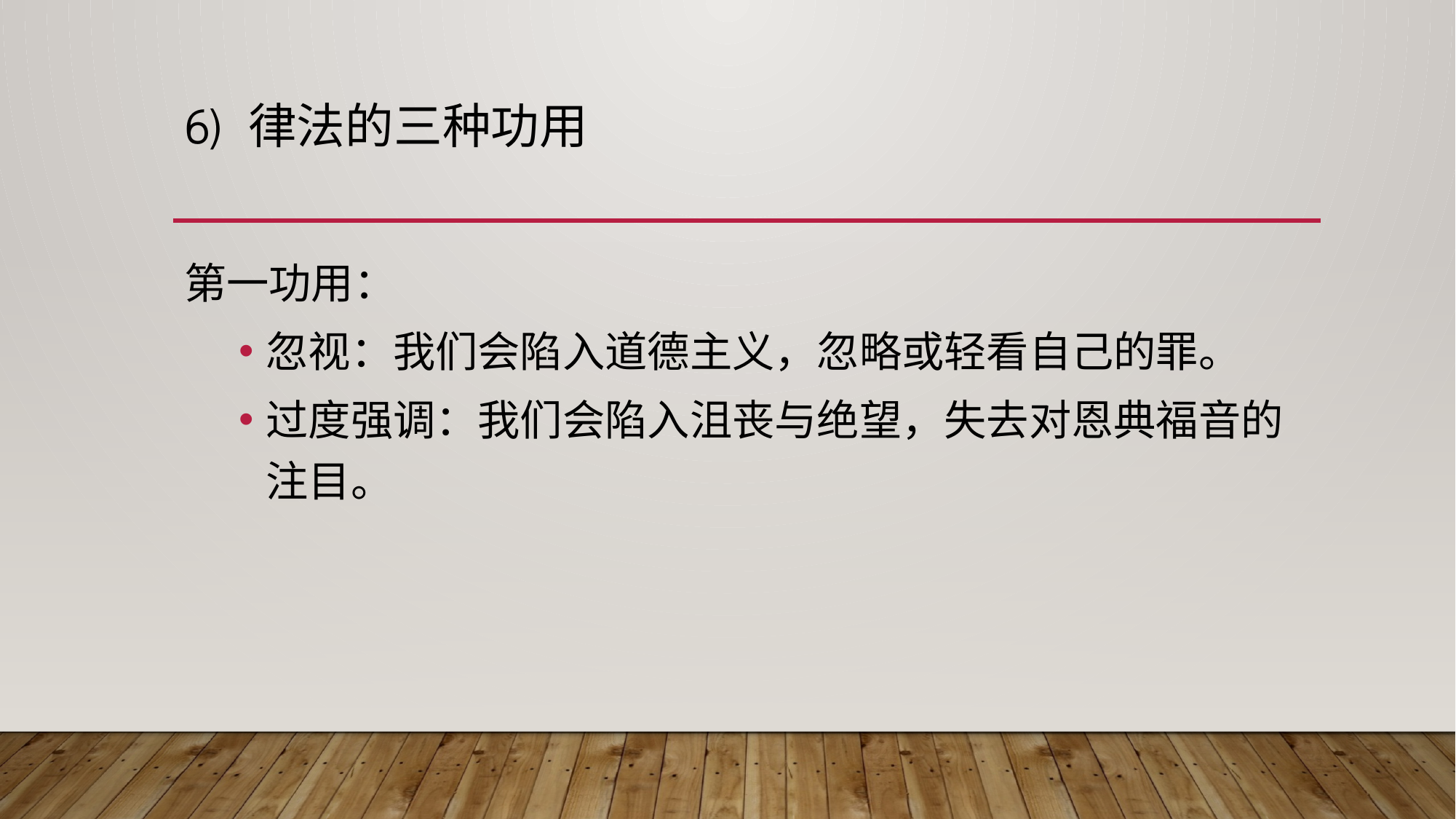

# 6) 律法的三种功用
第一功用：
忽视：我们会陷入道德主义，忽略或轻看自己的罪。
过度强调：我们会陷入沮丧与绝望，失去对恩典福音的注目。